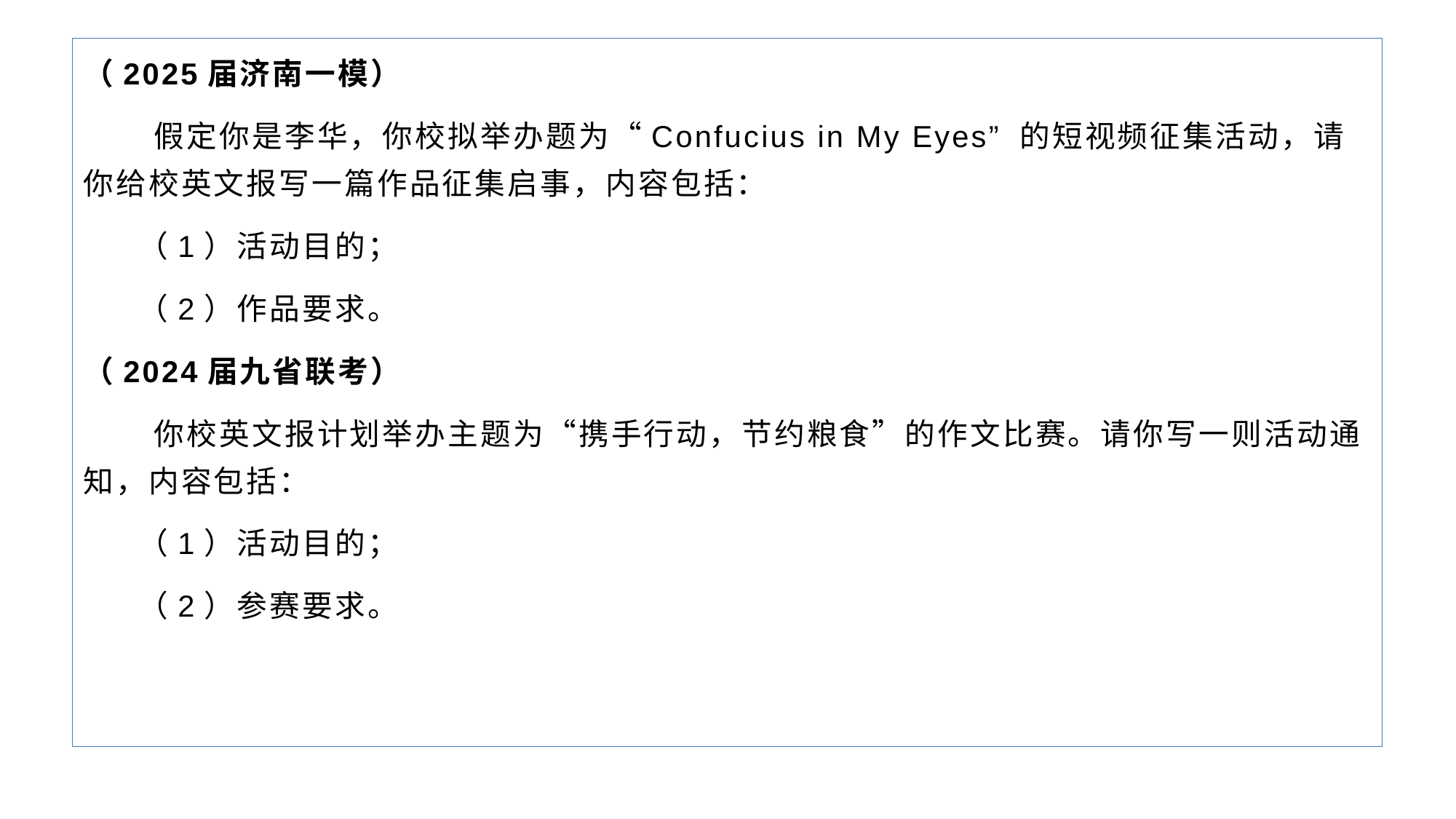

（2025届济南一模）
 假定你是李华，你校拟举办题为“Confucius in My Eyes” 的短视频征集活动，请你给校英文报写一篇作品征集启事，内容包括：
（1）活动目的；
（2）作品要求。
（2024届九省联考）
 你校英文报计划举办主题为“携手行动，节约粮食”的作文比赛。请你写一则活动通知，内容包括：
（1）活动目的；
（2）参赛要求。